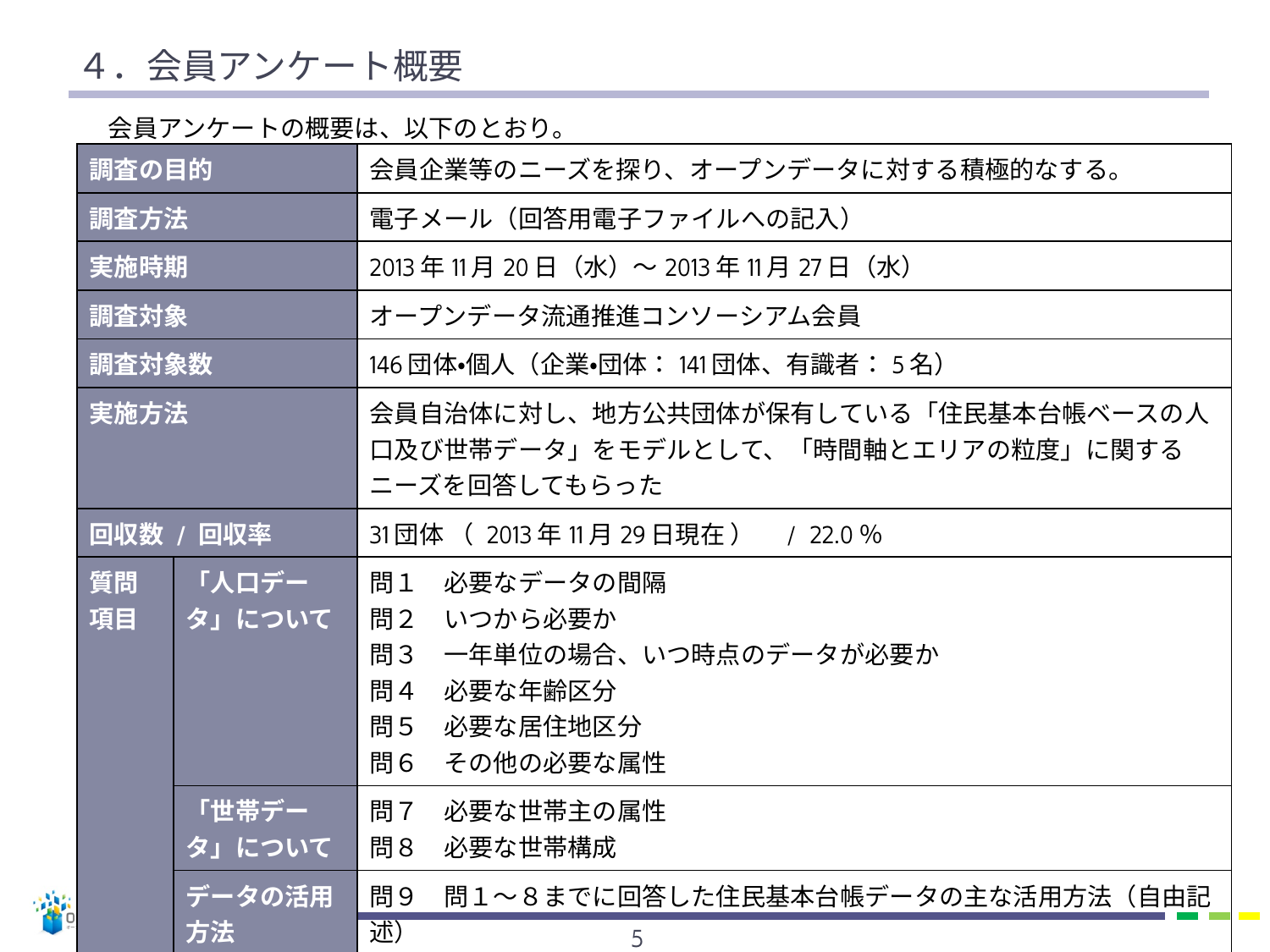

# ４．会員アンケート概要
　会員アンケートの概要は、以下のとおり。

| 調査の目的 |  | 会員企業等のニーズを探り、オープンデータに対する積極的なする。 |
| --- | --- | --- |
| 調査方法 |  | 電子メール（回答用電子ファイルへの記入） |
| 実施時期 |  | 2013年11月20日（水）～2013年11月27日（水） |
| 調査対象 |  | オープンデータ流通推進コンソーシアム会員 |
| 調査対象数 |  | 146団体・個人（企業・団体：141団体、有識者：5名） |
| 実施方法 |  | 会員自治体に対し、地方公共団体が保有している「住民基本台帳ベースの人口及び世帯データ」をモデルとして、「時間軸とエリアの粒度」に関するニーズを回答してもらった |
| 回収数 / 回収率 |  | 31団体 （ 2013年11月29日現在 ）　/ 22.0％ |
| 質問 項目 | 「人口データ」について | 問１　必要なデータの間隔　 問２　いつから必要か 問３　一年単位の場合、いつ時点のデータが必要か 問４　必要な年齢区分 問５　必要な居住地区分 問６　その他の必要な属性 |
|  | 「世帯データ」について | 問７　必要な世帯主の属性 問８　必要な世帯構成 |
|  | データの活用方法 | 問９　問１～８までに回答した住民基本台帳データの主な活用方法（自由記述） 問１０　住民基本台帳データ以外でオープンデータにして欲しいデータ（自由記述） 問１１　コンソーシアム会員区分（該当するものひとつ） |
5